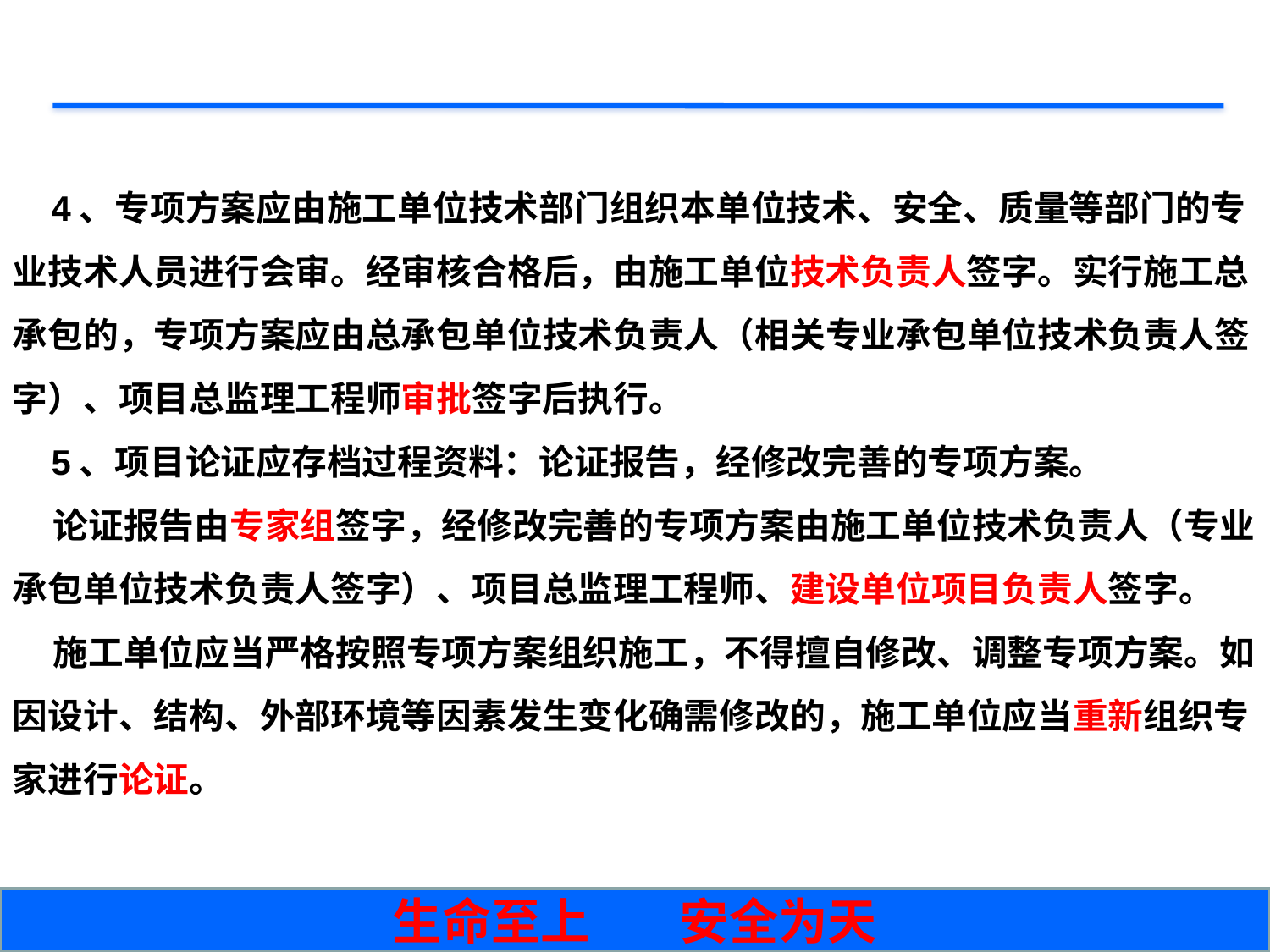

4、专项方案应由施工单位技术部门组织本单位技术、安全、质量等部门的专业技术人员进行会审。经审核合格后，由施工单位技术负责人签字。实行施工总承包的，专项方案应由总承包单位技术负责人（相关专业承包单位技术负责人签字）、项目总监理工程师审批签字后执行。
    5、项目论证应存档过程资料：论证报告，经修改完善的专项方案。
    论证报告由专家组签字，经修改完善的专项方案由施工单位技术负责人（专业承包单位技术负责人签字）、项目总监理工程师、建设单位项目负责人签字。
    施工单位应当严格按照专项方案组织施工，不得擅自修改、调整专项方案。如因设计、结构、外部环境等因素发生变化确需修改的，施工单位应当重新组织专家进行论证。